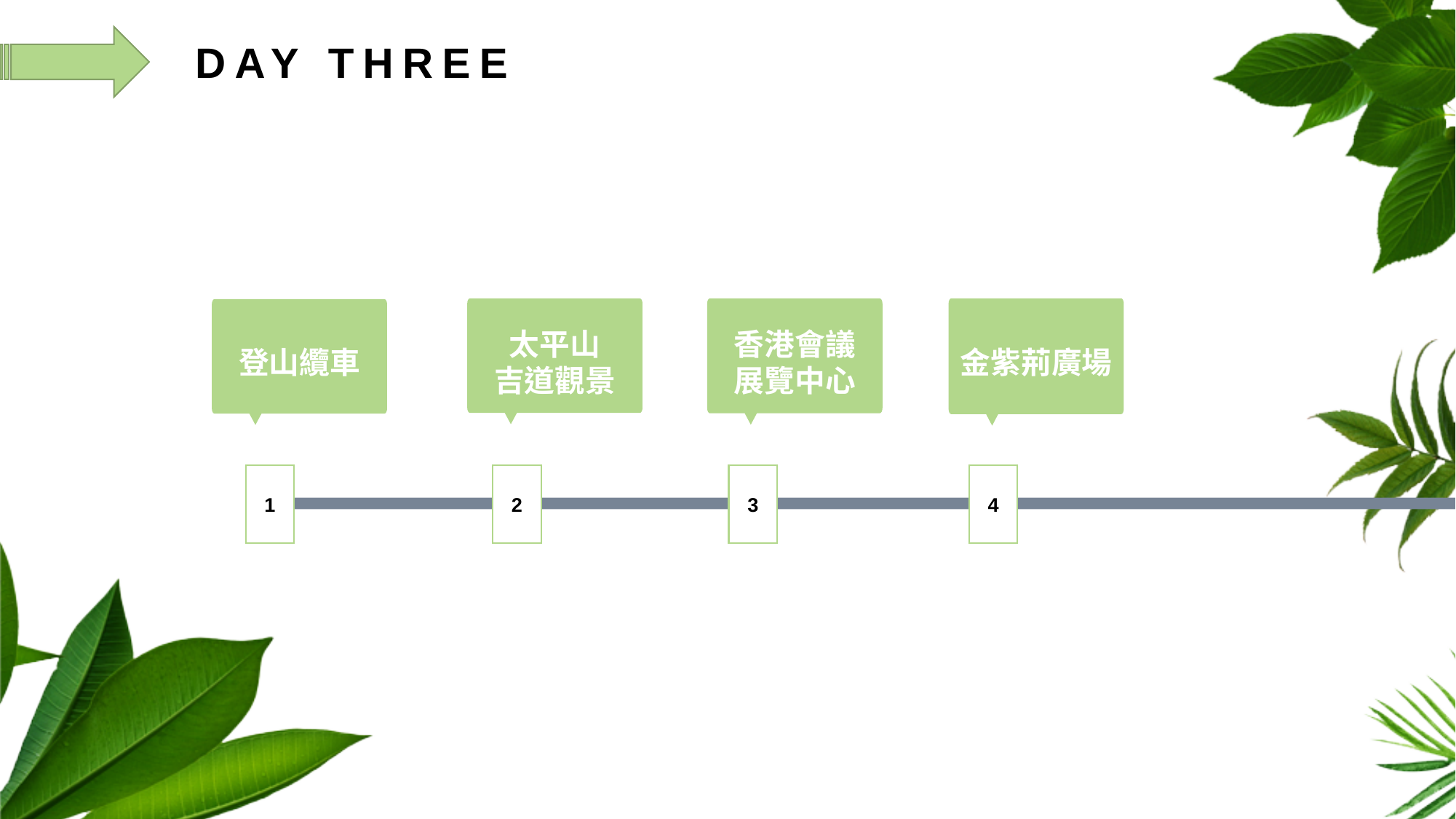

DAY THREE
太平山
吉道觀景
香港會議
展覽中心
金紫荊廣場

关键词
关键词
1
2
3
4

登山纜車